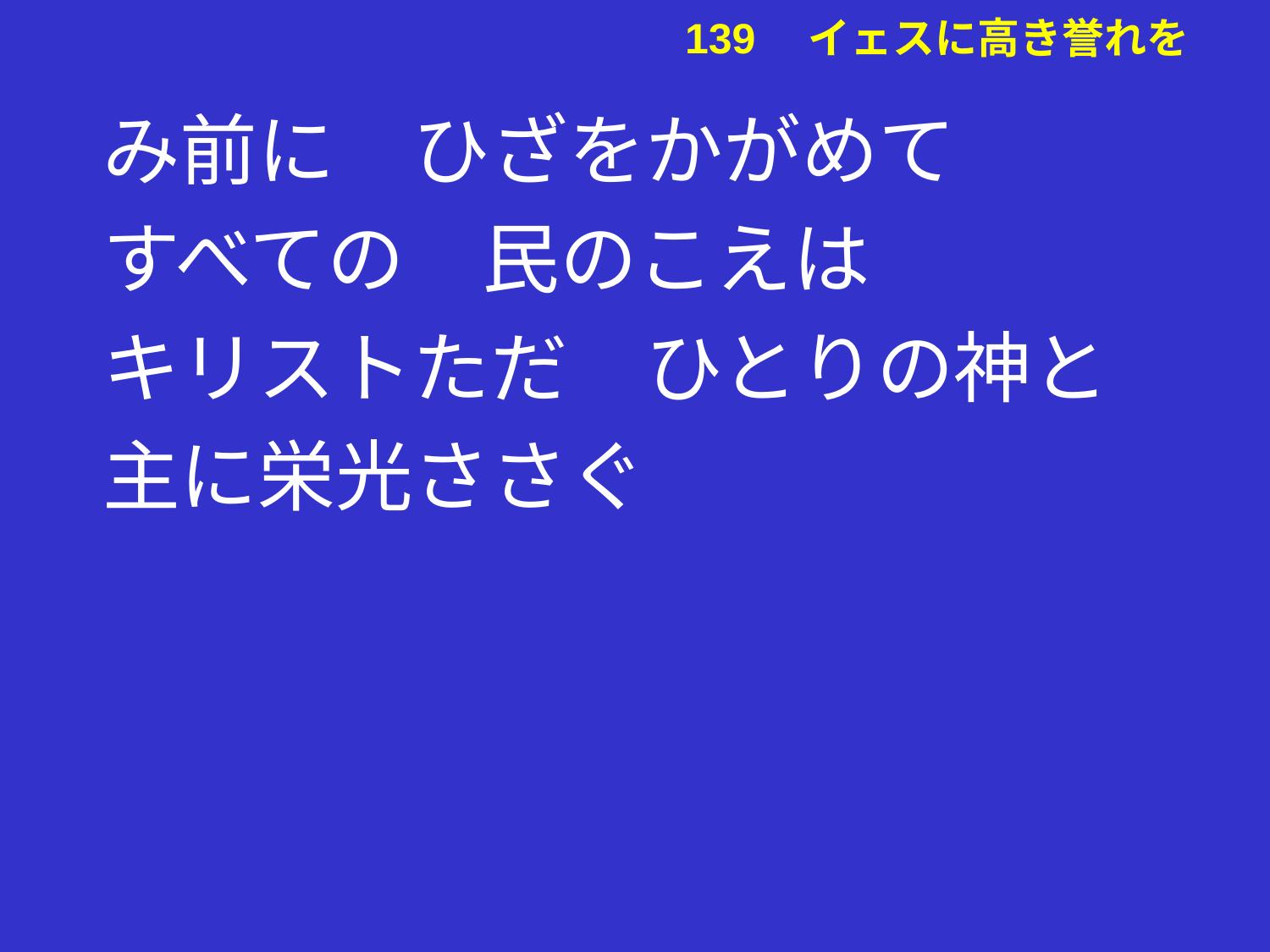

み前に　ひざをかがめて
すべての　民のこえは
キリストただ　ひとりの神と
主に栄光ささぐ

# 139　イェスに高き誉れを